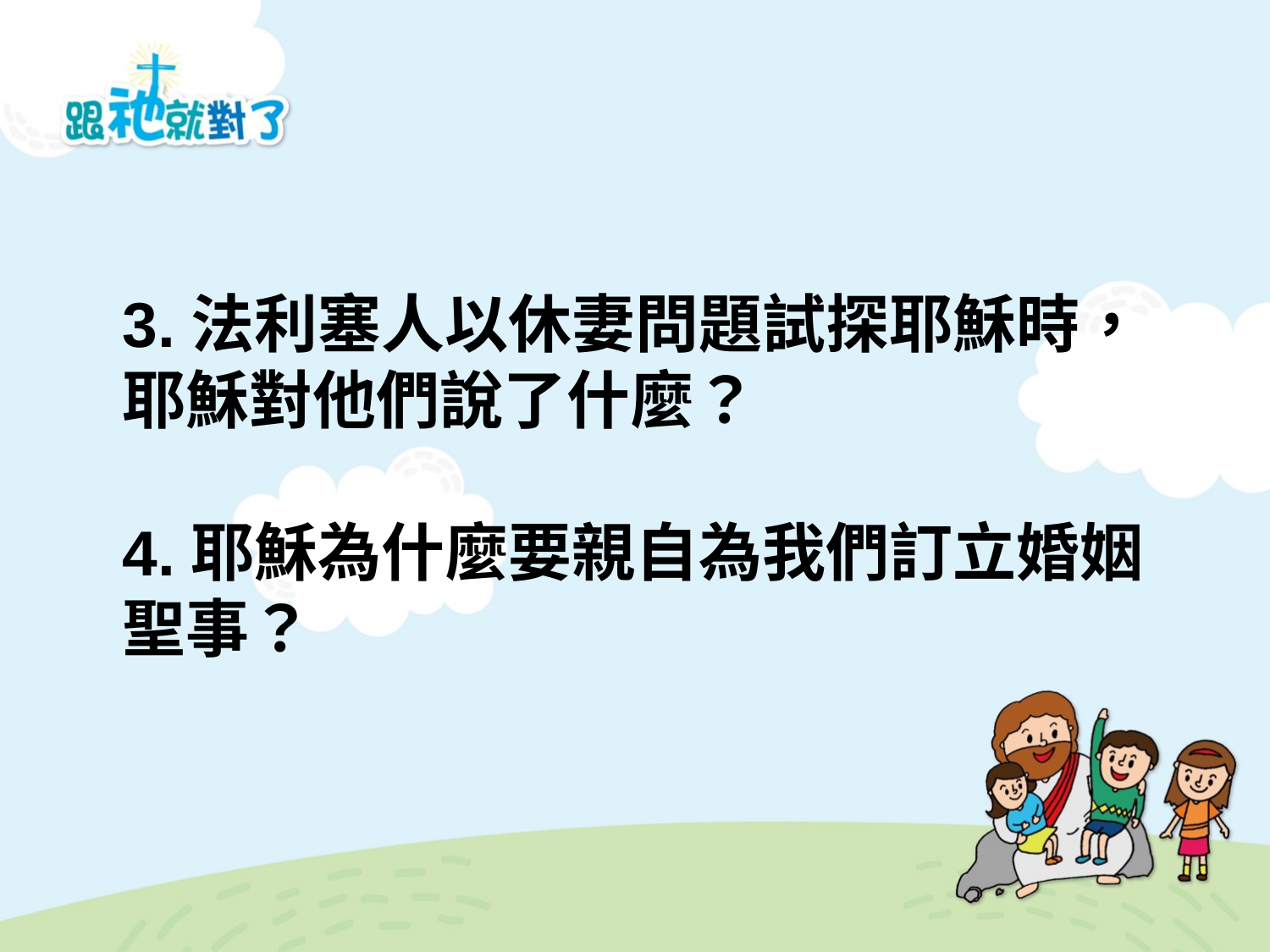

3.法利塞人以休妻問題試探耶穌時，耶穌對他們說了什麼？

4.耶穌為什麼要親自為我們訂立婚姻聖事？